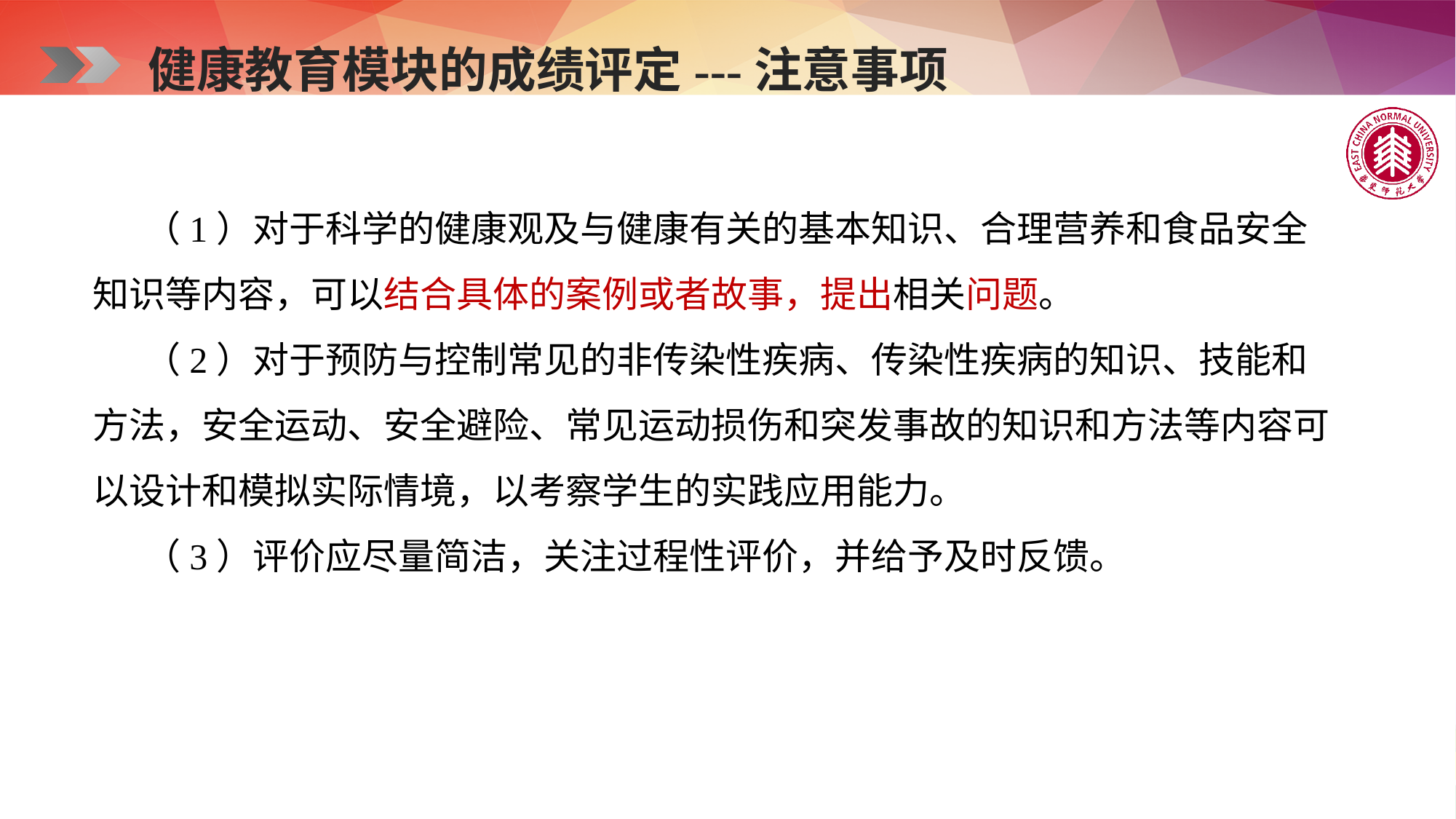

健康教育模块的成绩评定---注意事项
（1）对于科学的健康观及与健康有关的基本知识、合理营养和食品安全知识等内容，可以结合具体的案例或者故事，提出相关问题。
（2）对于预防与控制常见的非传染性疾病、传染性疾病的知识、技能和方法，安全运动、安全避险、常见运动损伤和突发事故的知识和方法等内容可以设计和模拟实际情境，以考察学生的实践应用能力。
（3）评价应尽量简洁，关注过程性评价，并给予及时反馈。